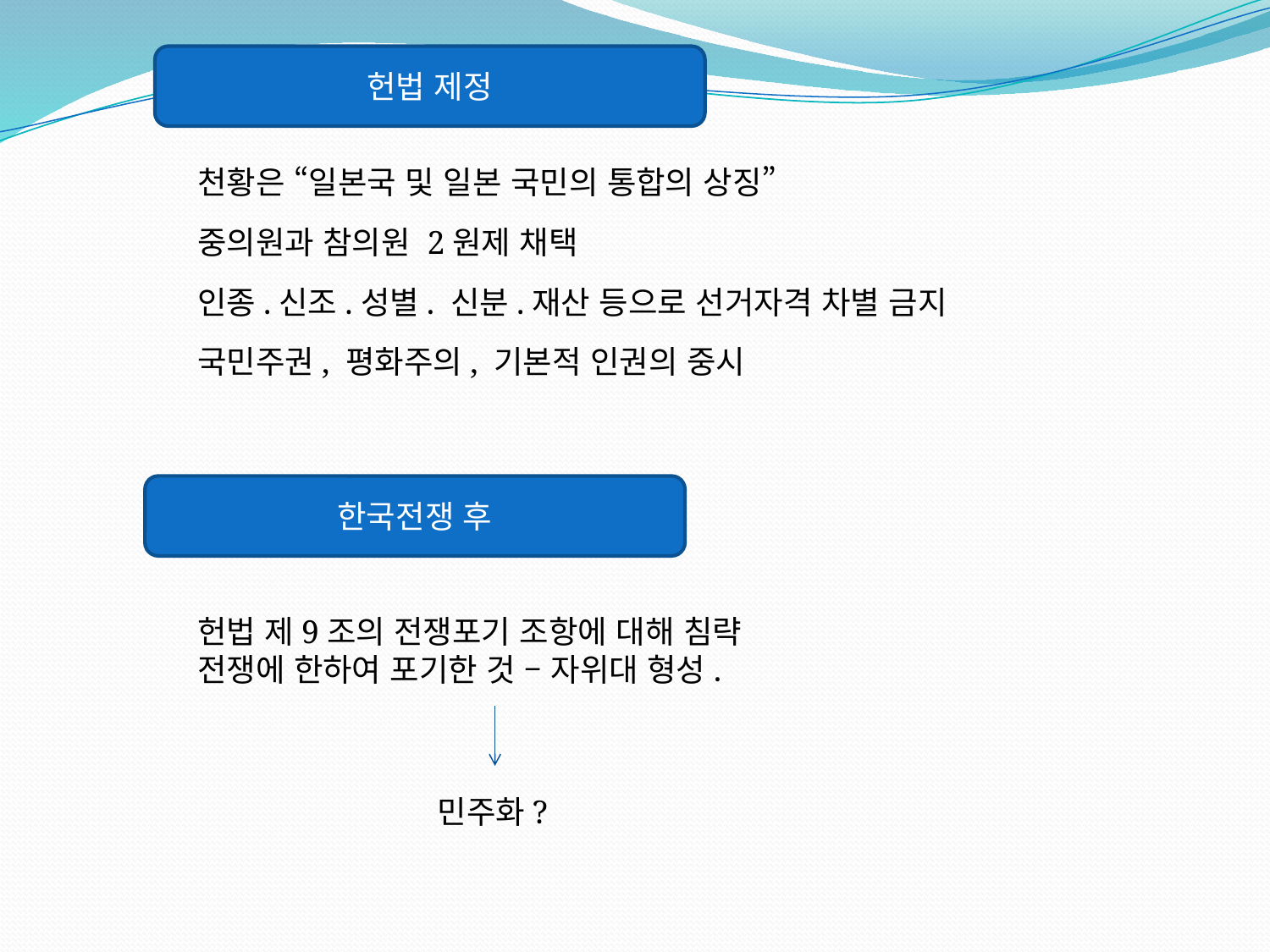

헌법 제정
천황은 “일본국 및 일본 국민의 통합의 상징”
중의원과 참의원 2원제 채택
인종.신조.성별. 신분.재산 등으로 선거자격 차별 금지
국민주권, 평화주의, 기본적 인권의 중시
한국전쟁 후
헌법 제9조의 전쟁포기 조항에 대해 침략 전쟁에 한하여 포기한 것 – 자위대 형성.
민주화?